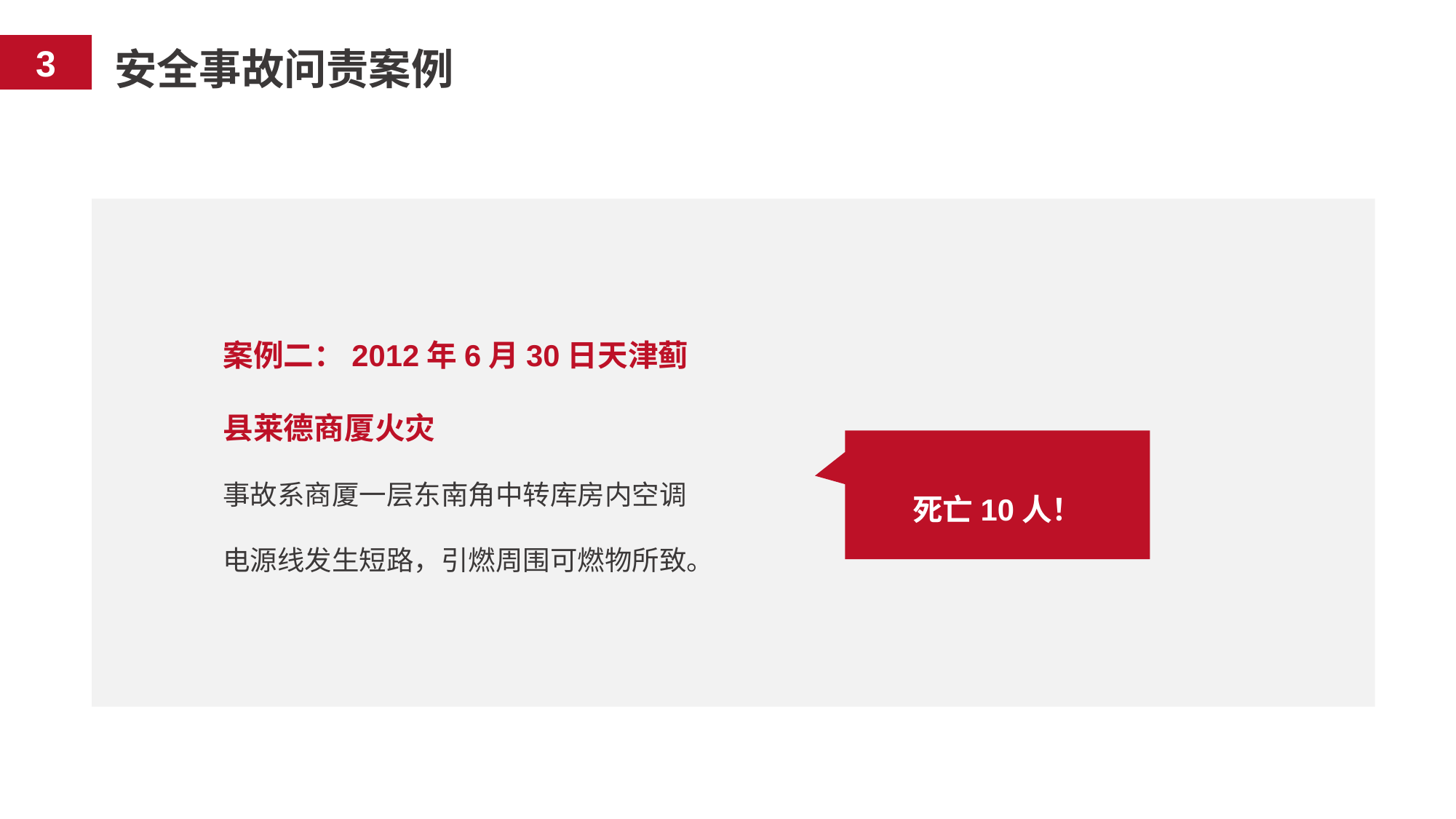

3
安全事故问责案例

案例二：2012年6月30日天津蓟县莱德商厦火灾
事故系商厦一层东南角中转库房内空调电源线发生短路，引燃周围可燃物所致。
死亡10人！